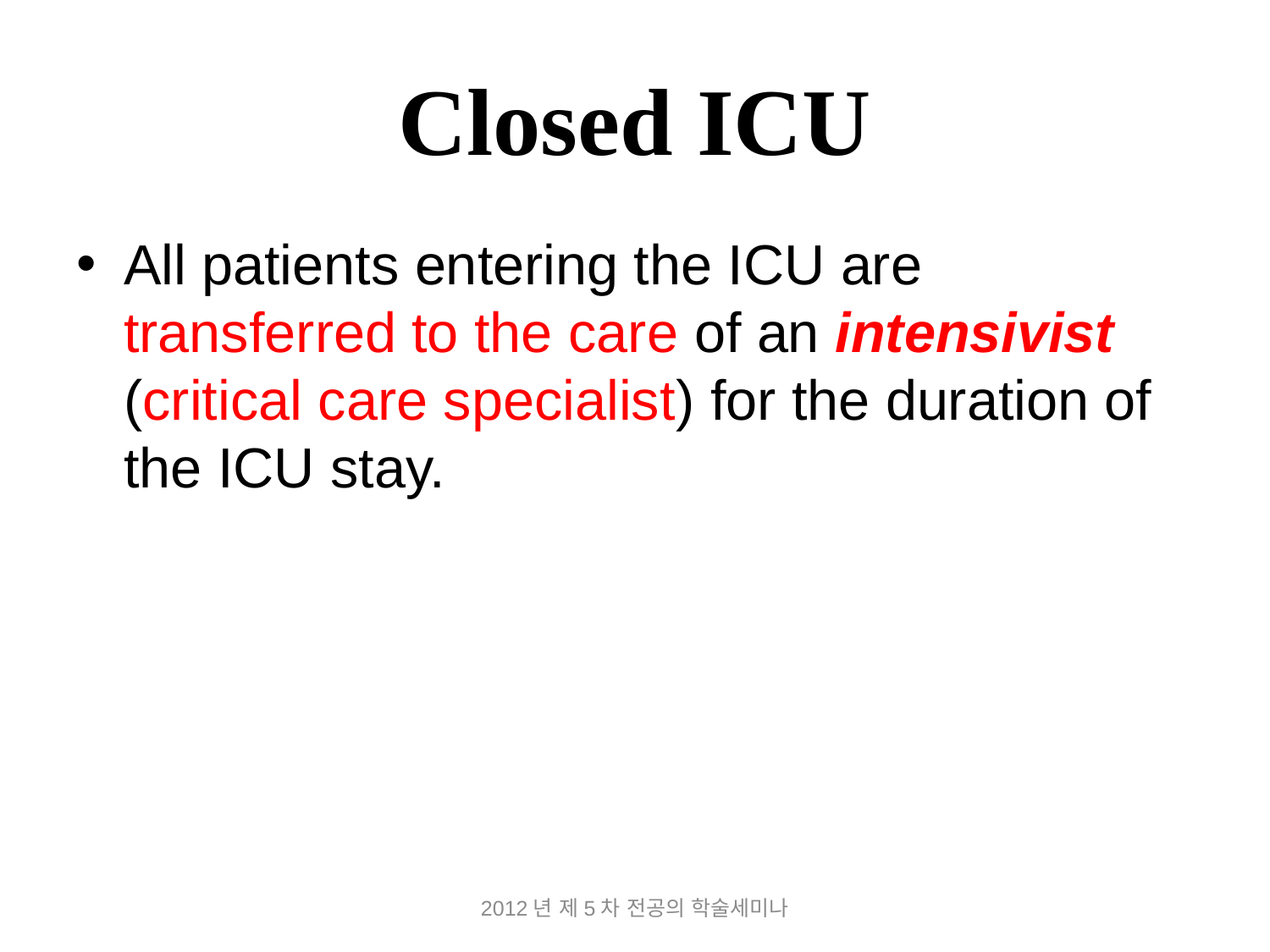

# Closed ICU
All patients entering the ICU are transferred to the care of an intensivist (critical care specialist) for the duration of the ICU stay.
2012년 제5차 전공의 학술세미나